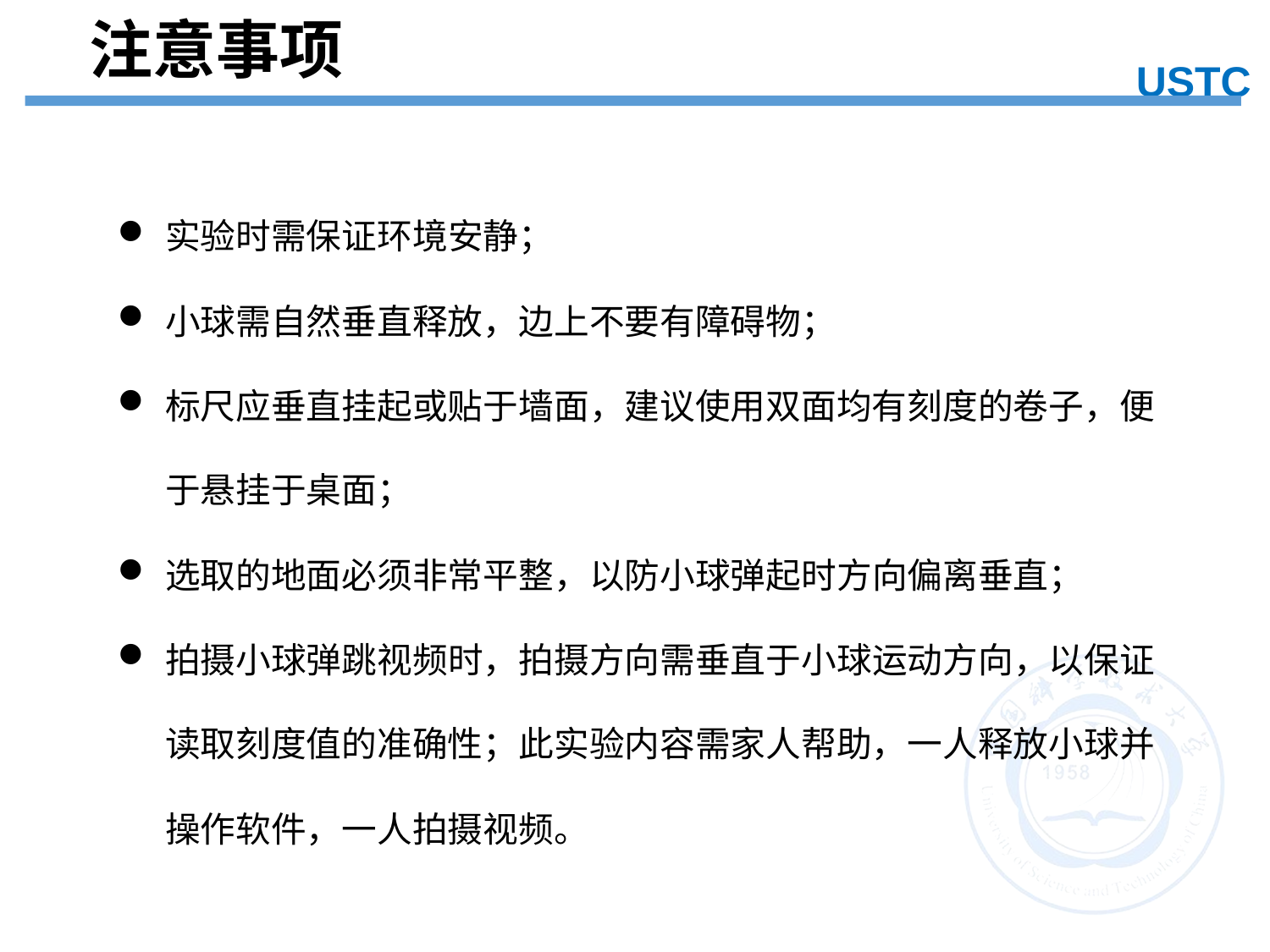

注意事项
USTC

注意事项
实验时需保证环境安静；
小球需自然垂直释放，边上不要有障碍物；
标尺应垂直挂起或贴于墙面，建议使用双面均有刻度的卷子，便于悬挂于桌面；
选取的地面必须非常平整，以防小球弹起时方向偏离垂直；
拍摄小球弹跳视频时，拍摄方向需垂直于小球运动方向，以保证读取刻度值的准确性；此实验内容需家人帮助，一人释放小球并操作软件，一人拍摄视频。